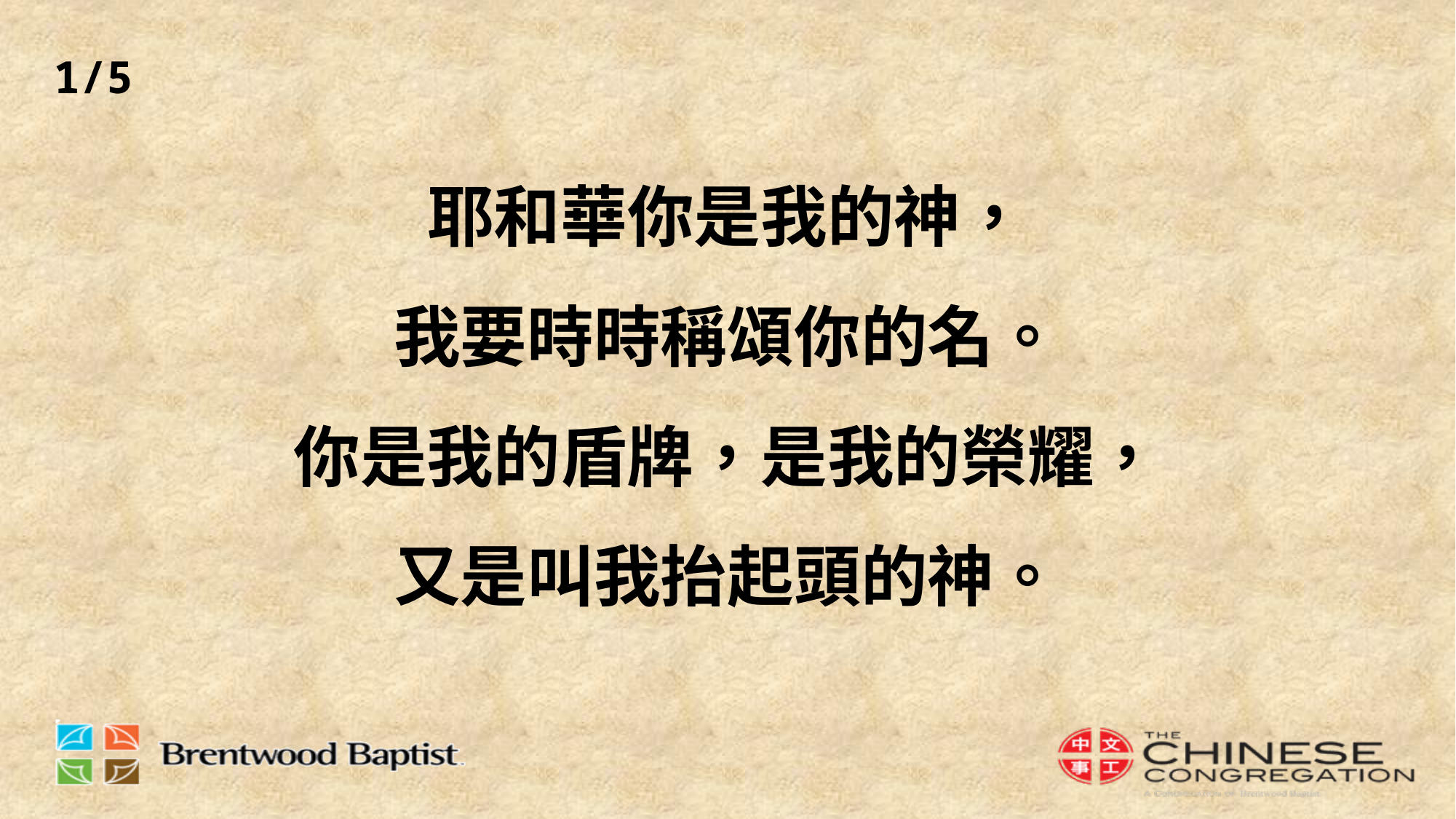

1/5
# 耶和華你是我的神， 我要時時稱頌你的名。 你是我的盾牌，是我的榮耀， 又是叫我抬起頭的神。